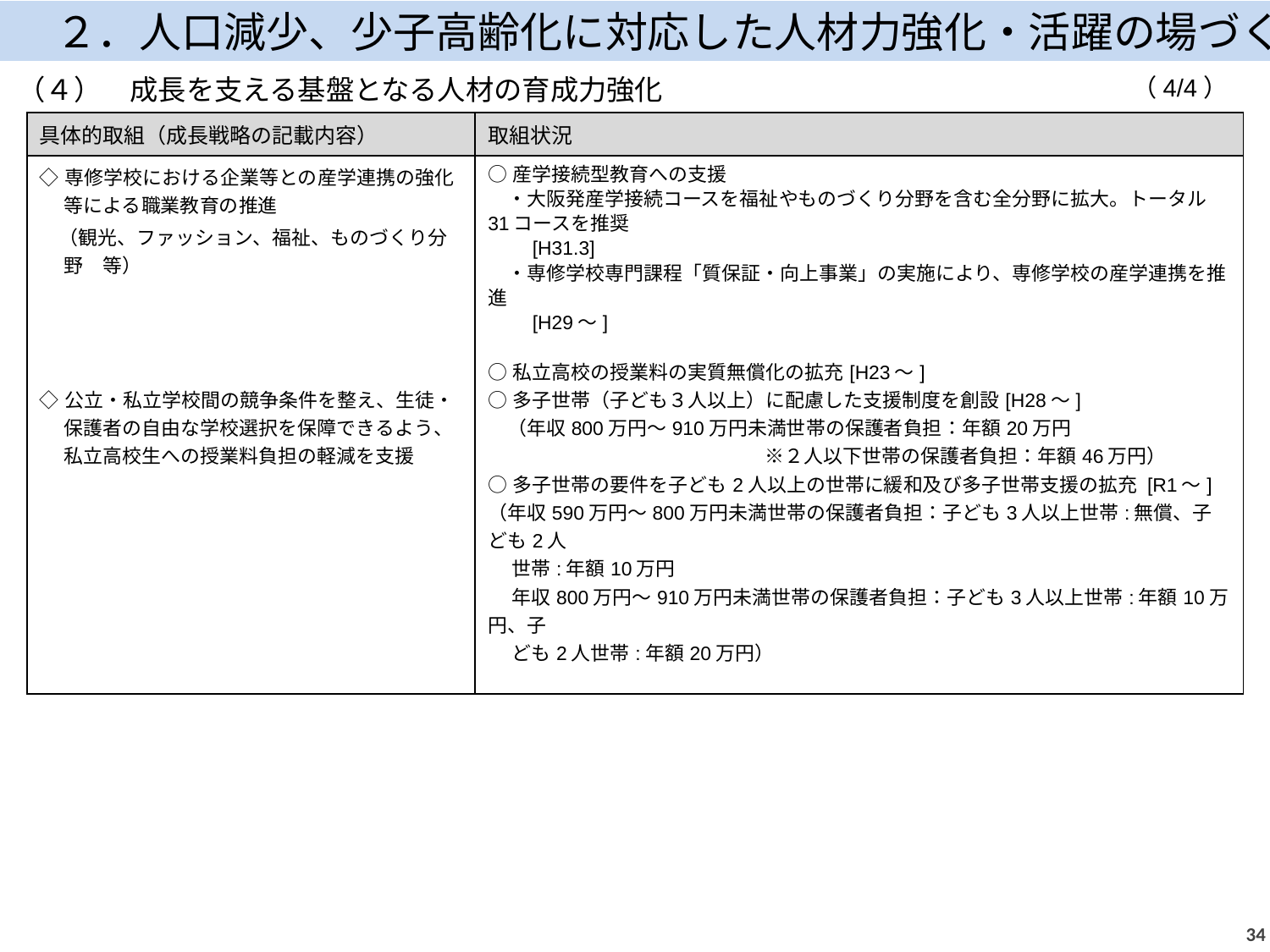

２．人口減少、少子高齢化に対応した人材力強化・活躍の場づくり
（4/4）
（４）　成長を支える基盤となる人材の育成力強化
| 具体的取組（成長戦略の記載内容） | 取組状況 |
| --- | --- |
| ◇専修学校における企業等との産学連携の強化等による職業教育の推進 　（観光、ファッション、福祉、ものづくり分野　等） ◇公立・私立学校間の競争条件を整え、生徒・保護者の自由な学校選択を保障できるよう、私立高校生への授業料負担の軽減を支援 | ○産学接続型教育への支援 　・大阪発産学接続コースを福祉やものづくり分野を含む全分野に拡大。トータル31コースを推奨　　 　　[H31.3] 　・専修学校専門課程「質保証・向上事業」の実施により、専修学校の産学連携を推進 　　[H29～] ○私立高校の授業料の実質無償化の拡充[H23～] ○多子世帯（子ども３人以上）に配慮した支援制度を創設[H28～] 　（年収800万円～910万円未満世帯の保護者負担：年額20万円 　　　　　　　　　　　　　　 ※２人以下世帯の保護者負担：年額46万円） ○多子世帯の要件を子ども2人以上の世帯に緩和及び多子世帯支援の拡充 [R1～] （年収590万円～800万円未満世帯の保護者負担：子ども3人以上世帯:無償、子ども2人 　 世帯:年額10万円 　 年収800万円～910万円未満世帯の保護者負担：子ども3人以上世帯:年額10万円、子 　 ども2人世帯:年額20万円） |
34